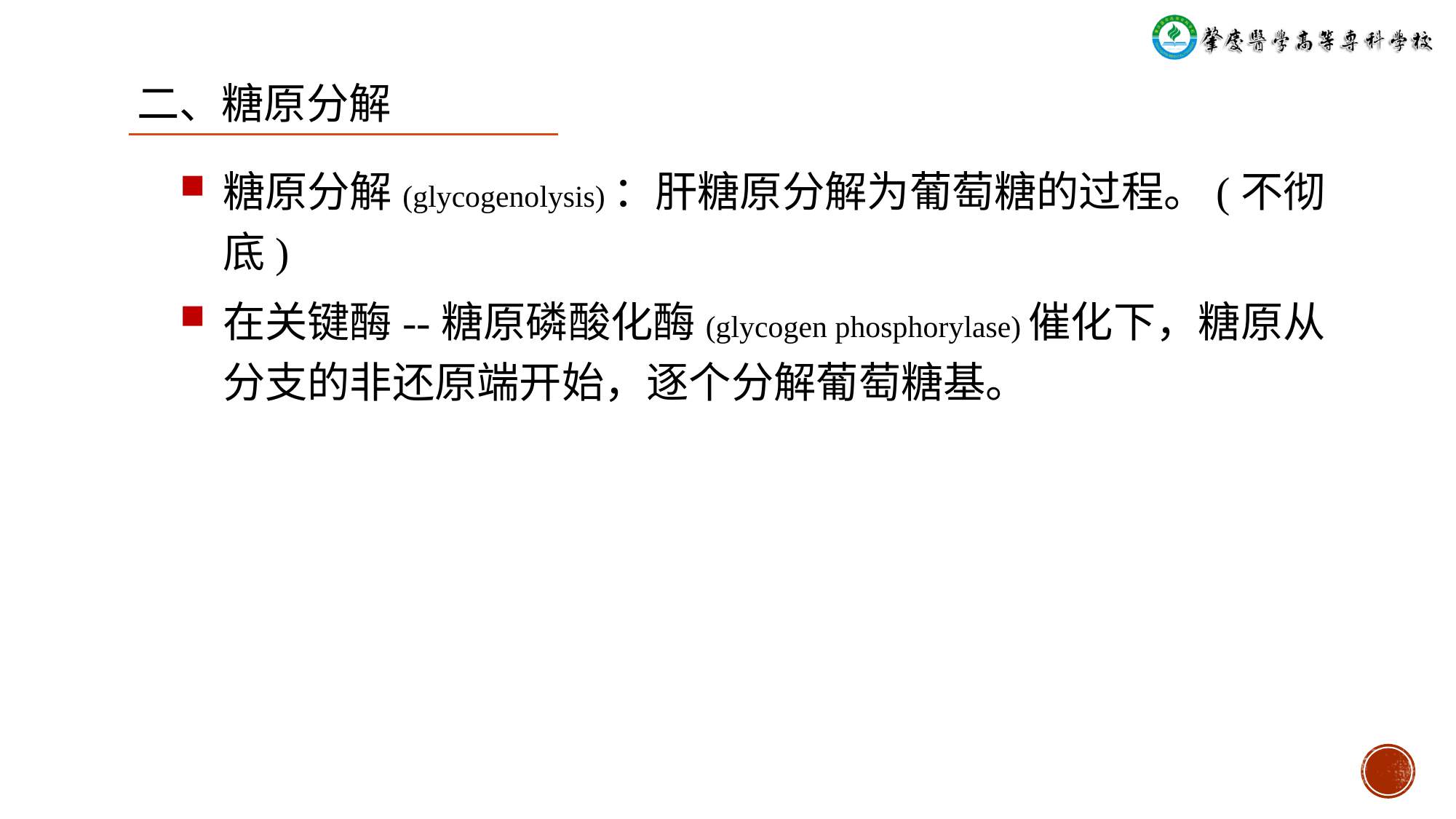

# 二、糖原分解
糖原分解(glycogenolysis)：肝糖原分解为葡萄糖的过程。(不彻底)
在关键酶--糖原磷酸化酶(glycogen phosphorylase)催化下，糖原从分支的非还原端开始，逐个分解葡萄糖基。